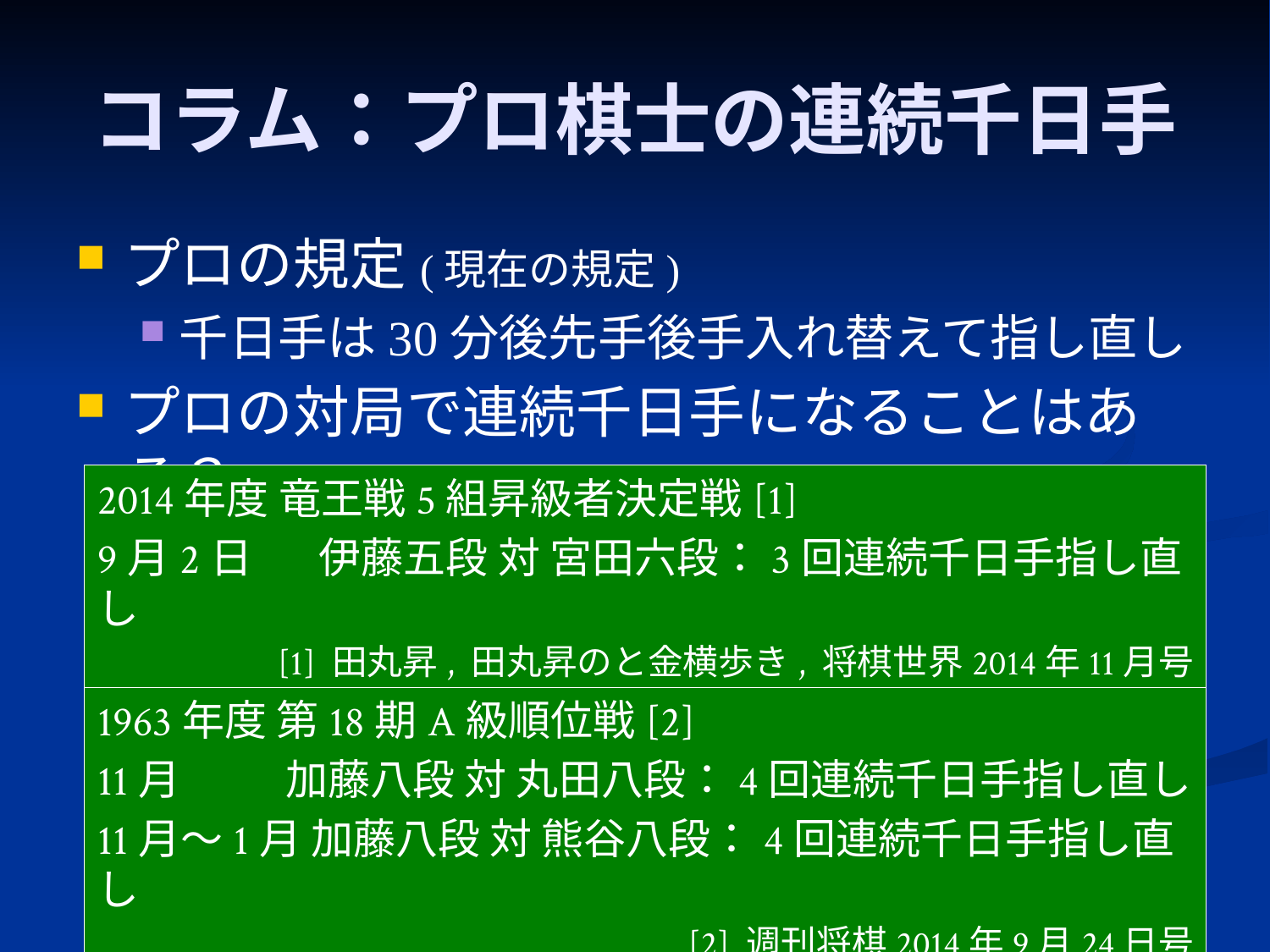

# コラム：プロ棋士の連続千日手
プロの規定(現在の規定)
千日手は30分後先手後手入れ替えて指し直し
プロの対局で連続千日手になることはある？
2014年度 竜王戦5組昇級者決定戦[1]
9月2日       伊藤五段 対 宮田六段：3回連続千日手指し直し
[1] 田丸昇, 田丸昇のと金横歩き, 将棋世界2014年11月号
1963年度 第18期A級順位戦[2]
11月           加藤八段 対 丸田八段：4回連続千日手指し直し
11月～1月 加藤八段 対 熊谷八段：4回連続千日手指し直し
[2] 週刊将棋2014年9月24日号